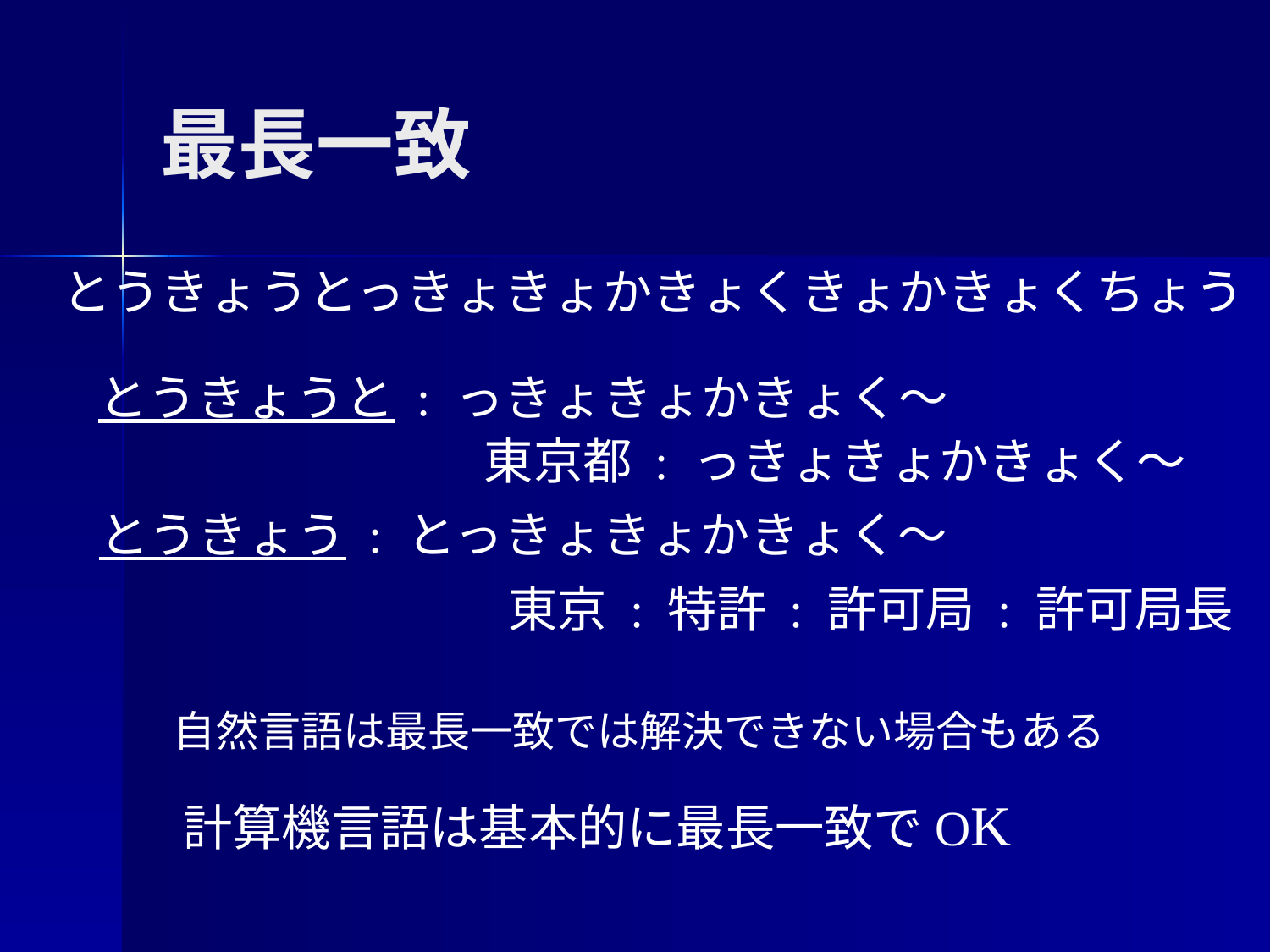

# 最長一致
とうきょうとっきょきょかきょくきょかきょくちょう
とうきょうと : っきょきょかきょく～
東京都 : っきょきょかきょく～
とうきょう : とっきょきょかきょく～
東京 : 特許 : 許可局 : 許可局長
自然言語は最長一致では解決できない場合もある
計算機言語は基本的に最長一致でOK